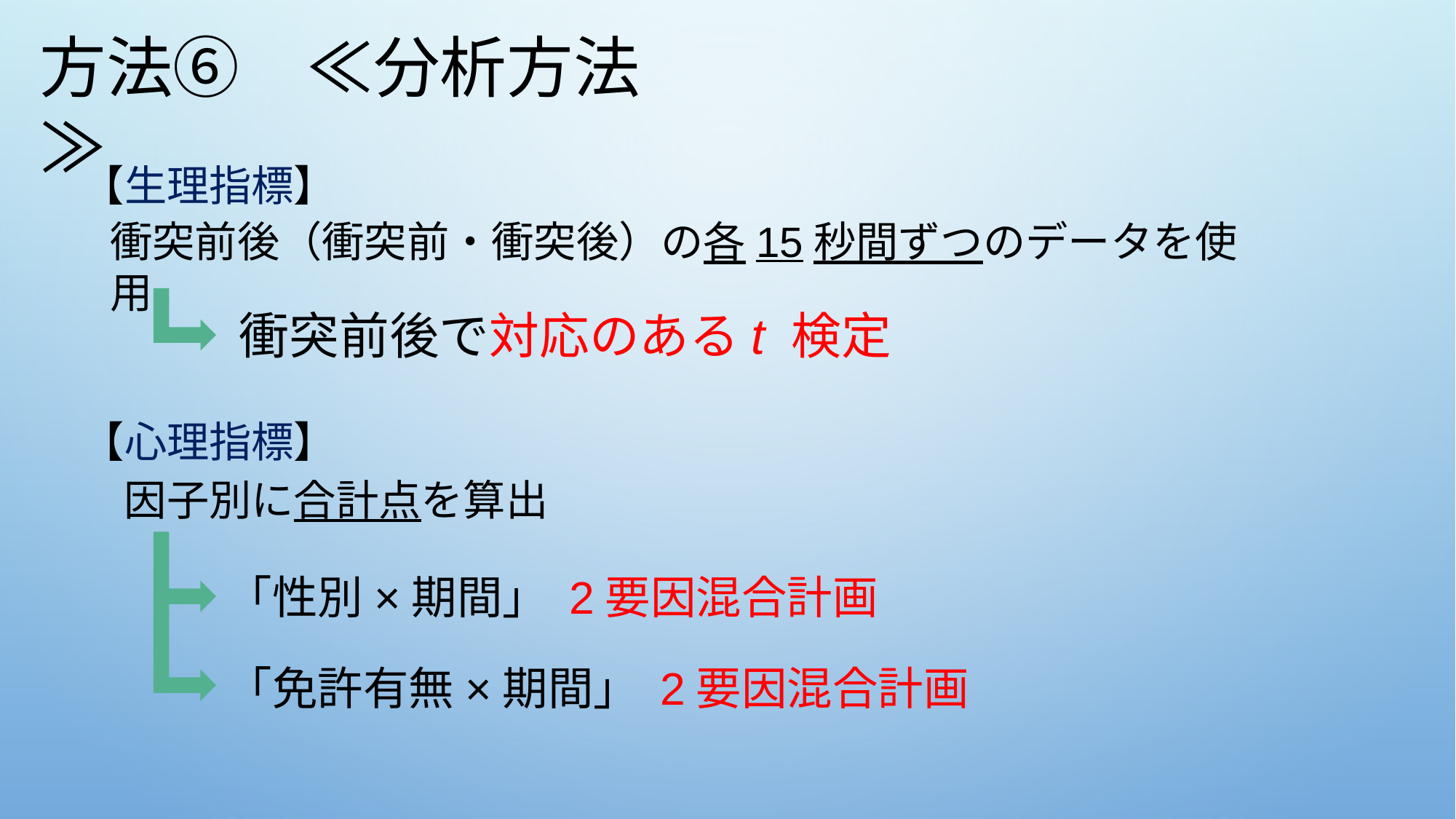

方法⑥　≪分析方法≫
【生理指標】
衝突前後（衝突前・衝突後）の各15秒間ずつのデータを使用

衝突前後で対応のあるt 検定
【心理指標】
　因子別に合計点を算出

「性別×期間」 2要因混合計画

「免許有無×期間」 2要因混合計画